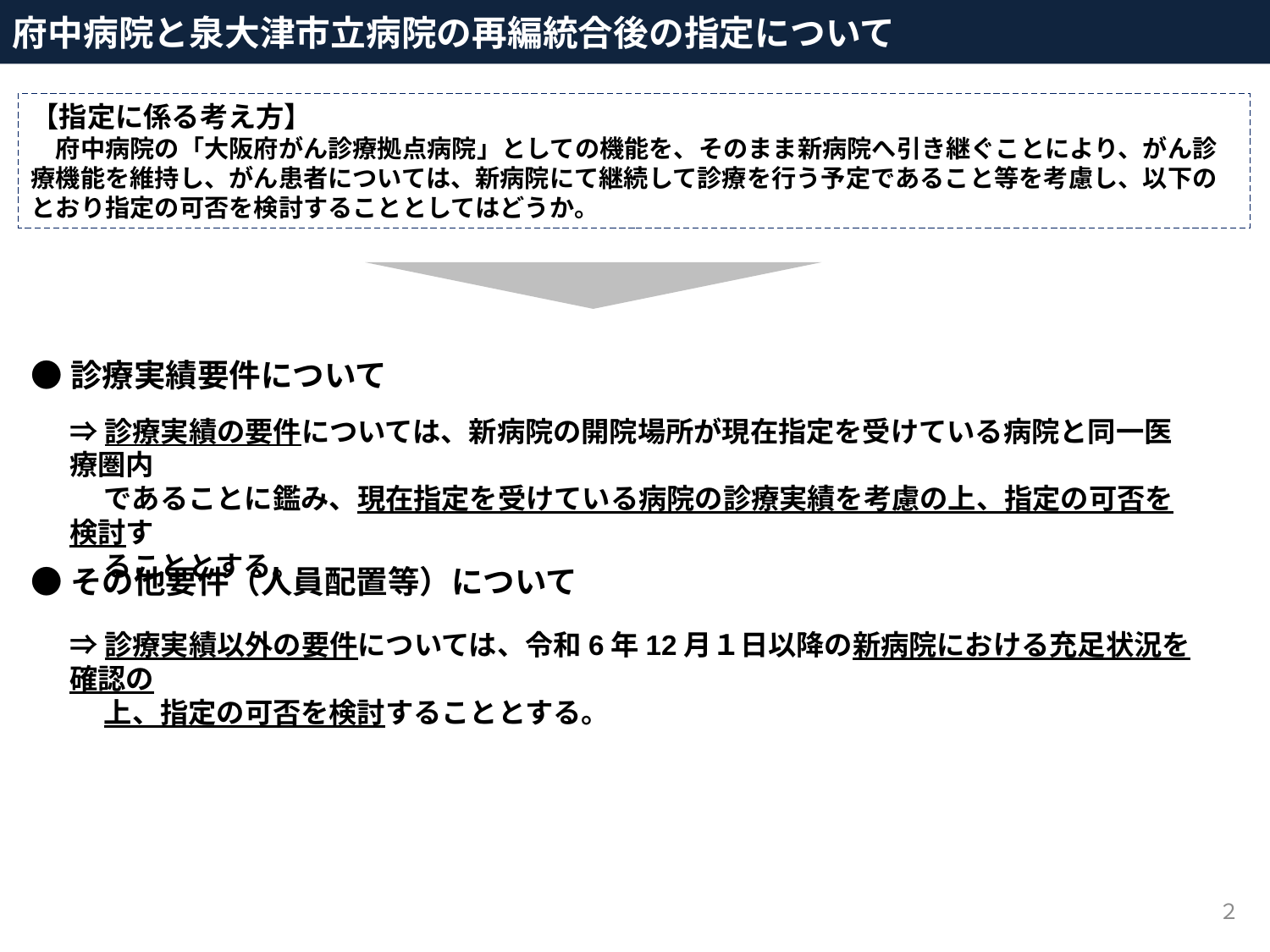

府中病院と泉大津市立病院の再編統合後の指定について
【指定に係る考え方】
　府中病院の「大阪府がん診療拠点病院」としての機能を、そのまま新病院へ引き継ぐことにより、がん診療機能を維持し、がん患者については、新病院にて継続して診療を行う予定であること等を考慮し、以下のとおり指定の可否を検討することとしてはどうか。

●診療実績要件について
⇒診療実績の要件については、新病院の開院場所が現在指定を受けている病院と同一医療圏内
　 であることに鑑み、現在指定を受けている病院の診療実績を考慮の上、指定の可否を検討す
　 ることとする。
●その他要件（人員配置等）について
⇒診療実績以外の要件については、令和6年12月１日以降の新病院における充足状況を確認の
　 上、指定の可否を検討することとする。
２